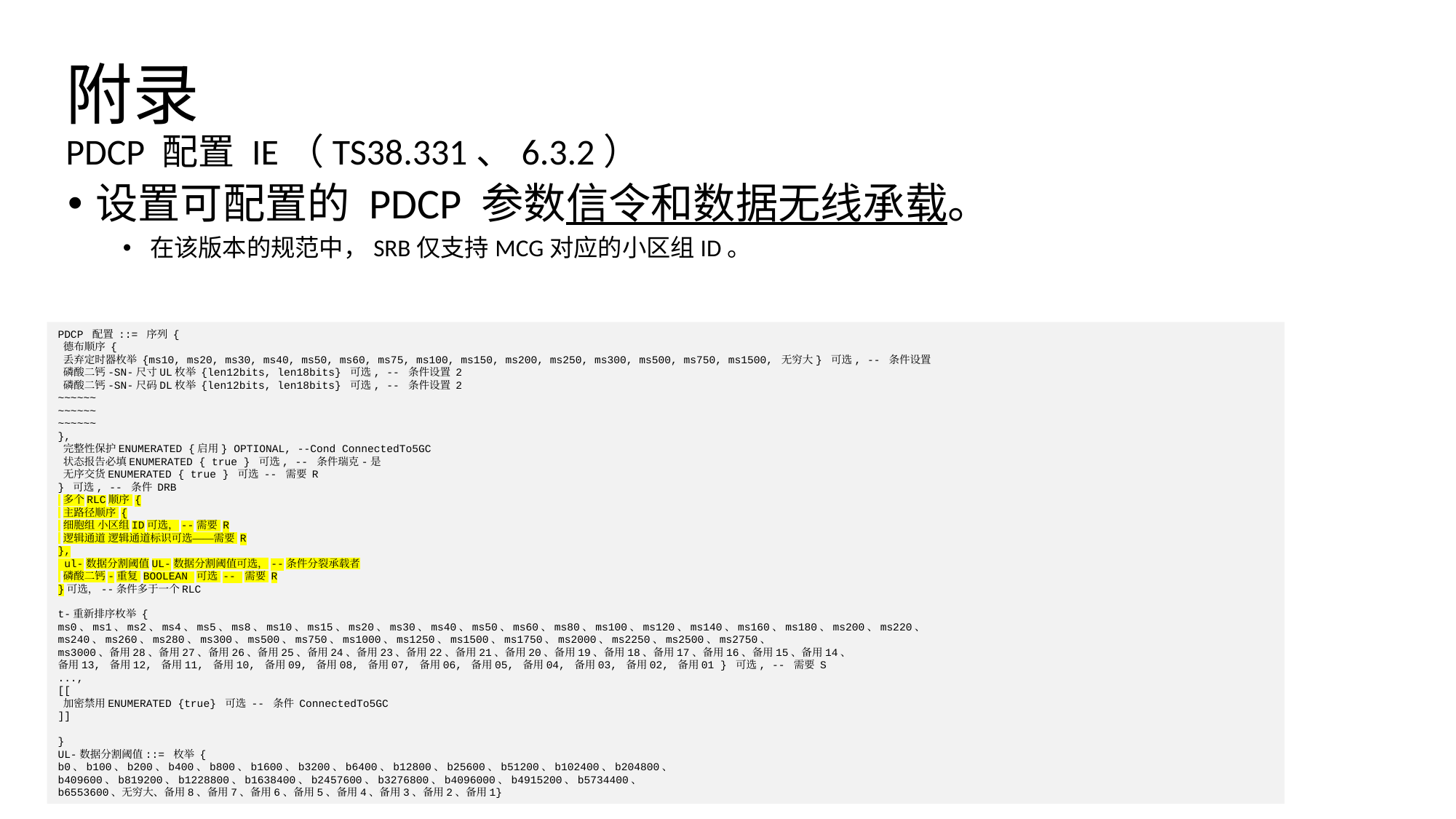

# 附录 PDCP 配置 IE（TS38.331、6.3.2）
设置可配置的 PDCP 参数信令和数据无线承载。
在该版本的规范中，SRB仅支持MCG对应的小区组ID。

PDCP 配置 ::= 序列 {
 德布顺序 {
 丢弃定时器枚举 {ms10, ms20, ms30, ms40, ms50, ms60, ms75, ms100, ms150, ms200, ms250, ms300, ms500, ms750, ms1500, 无穷大} 可选, -- 条件设置
 磷酸二钙-SN-尺寸UL枚举 {len12bits, len18bits} 可选, -- 条件设置 2
 磷酸二钙-SN-尺码DL枚举 {len12bits, len18bits} 可选, -- 条件设置 2
~~~~~~
~~~~~~
~~~~~~
},
 完整性保护ENUMERATED {启用} OPTIONAL, --Cond ConnectedTo5GC
 状态报告必填ENUMERATED { true } 可选, -- 条件瑞克-是
 无序交货ENUMERATED { true } 可选 -- 需要 R
} 可选, -- 条件 DRB
 多个RLC顺序 {
 主路径顺序 {
 细胞组 小区组ID可选，--需要 R
 逻辑通道 逻辑通道标识可选——需要 R
},
 ul-数据分割阈值UL-数据分割阈值可选，--条件分裂承载者
 磷酸二钙-重复 BOOLEAN 可选 -- 需要 R
}可选，--条件多于一个RLC

t-重新排序枚举 {
ms0、ms1、ms2、ms4、ms5、ms8、ms10、ms15、ms20、ms30、ms40、ms50、ms60、ms80、ms100、ms120、ms140、ms160、ms180、ms200、ms220、
ms240、ms260、ms280、ms300、ms500、ms750、ms1000、ms1250、ms1500、ms1750、ms2000、ms2250、ms2500、ms2750、
ms3000、备用28、备用27、备用26、备用25、备用24、备用23、备用22、备用21、备用20、备用19、备用18、备用17、备用16、备用15、备用14、
备用13, 备用12, 备用11, 备用10, 备用09, 备用08, 备用07, 备用06, 备用05, 备用04, 备用03, 备用02, 备用01 } 可选, -- 需要 S
...,
[[
 加密禁用ENUMERATED {true} 可选 -- 条件 ConnectedTo5GC
]]

}
UL-数据分割阈值::= 枚举 {
b0、b100、b200、b400、b800、b1600、b3200、b6400、b12800、b25600、b51200、b102400、b204800、
b409600、b819200、b1228800、b1638400、b2457600、b3276800、b4096000、b4915200、b5734400、
b6553600、无穷大、备用8、备用7、备用6、备用5、备用4、备用3、备用2、备用1}